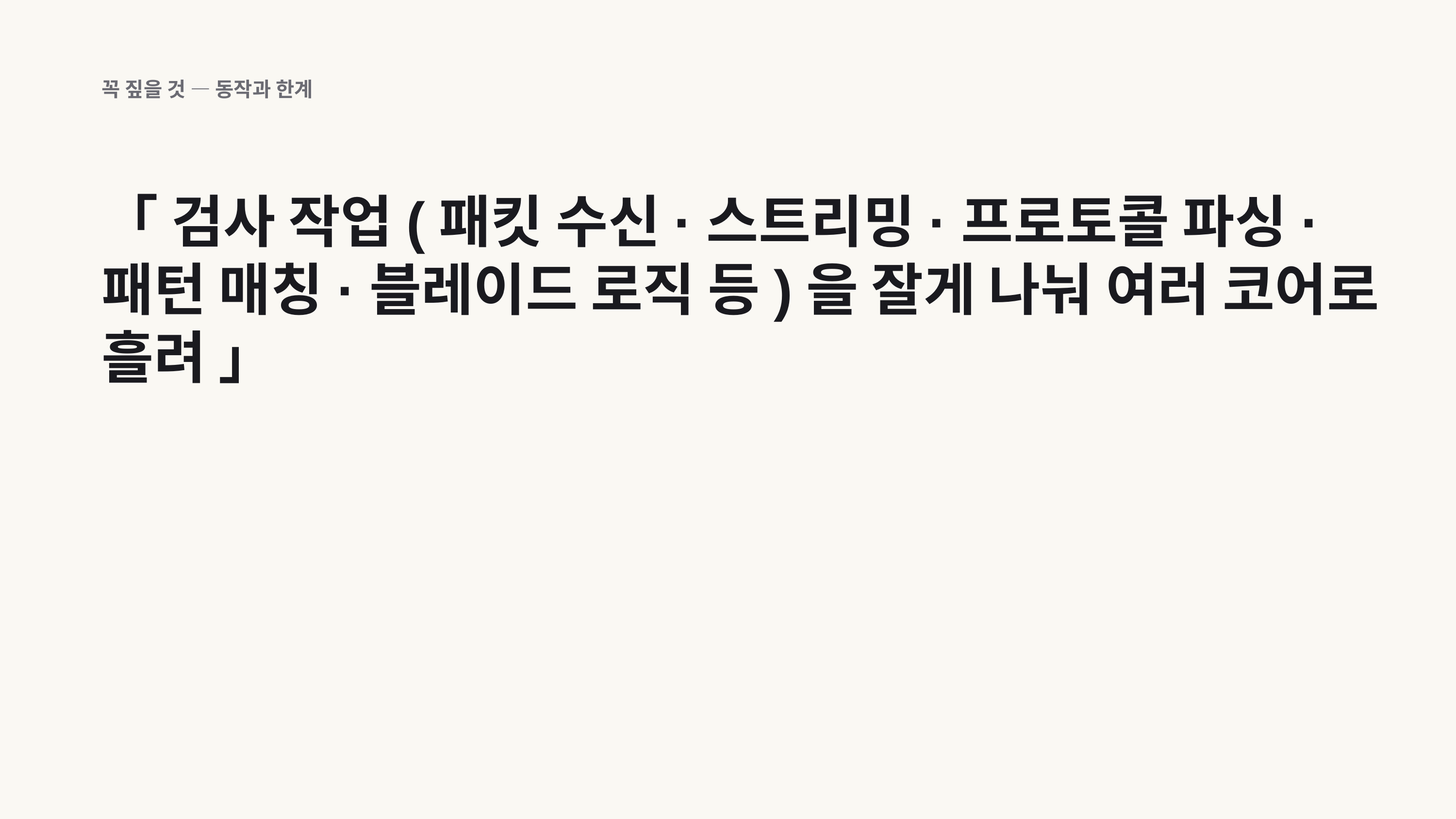

꼭 짚을 것 — 동작과 한계
「 검사 작업(패킷 수신·스트리밍·프로토콜 파싱·패턴 매칭·블레이드 로직 등)을 잘게 나눠 여러 코어로 흘려 」